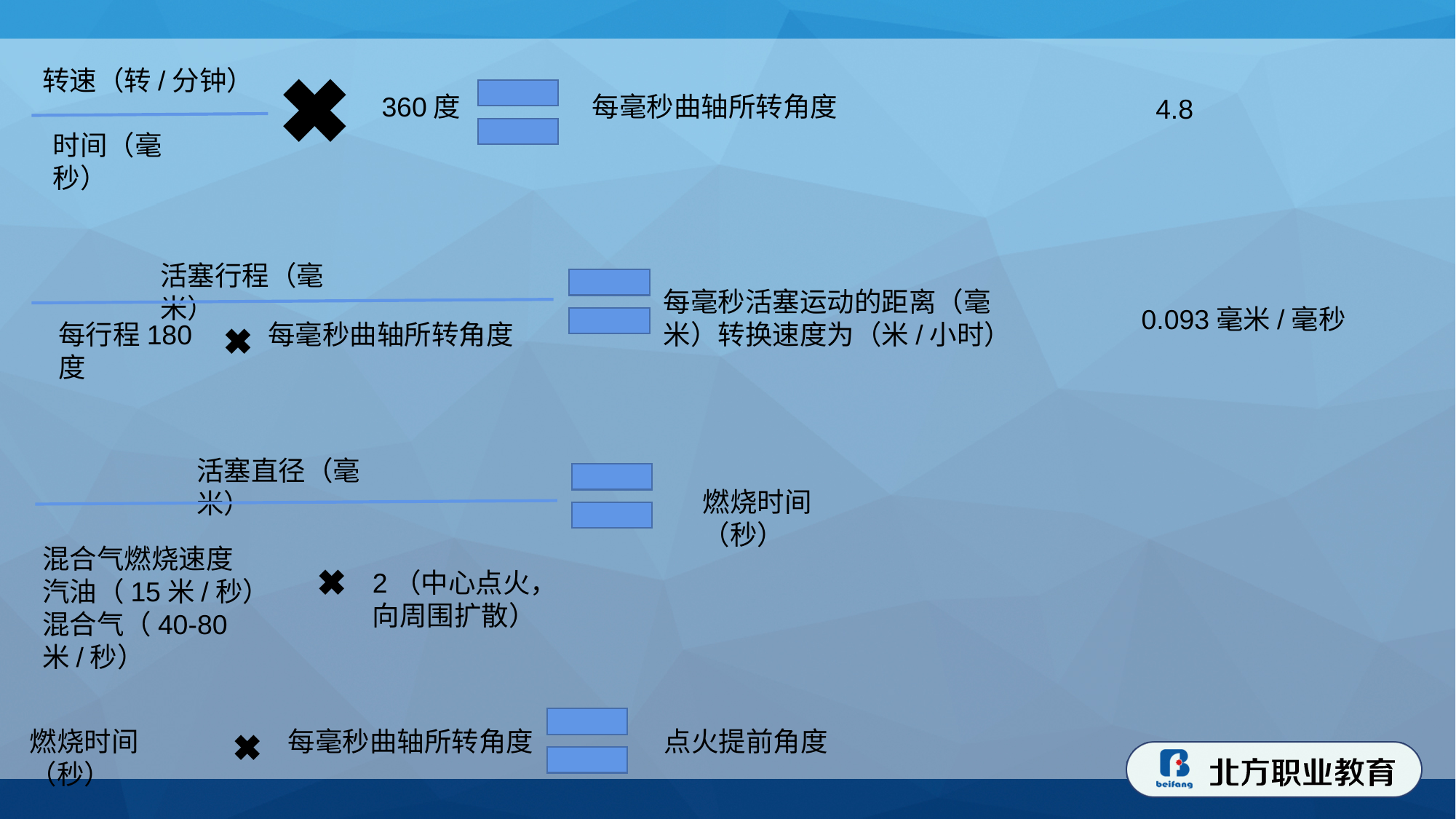

✖
转速（转/分钟）

360度
每毫秒曲轴所转角度
时间（毫秒）
4.8

活塞行程（毫米）
每毫秒活塞运动的距离（毫米）转换速度为（米/小时）
每行程180度
✖
每毫秒曲轴所转角度
0.093毫米/毫秒

活塞直径（毫米）
燃烧时间（秒）
混合气燃烧速度
汽油（15米/秒）
混合气（40-80米/秒）
✖
2（中心点火，向周围扩散）

燃烧时间（秒）
✖
每毫秒曲轴所转角度
点火提前角度